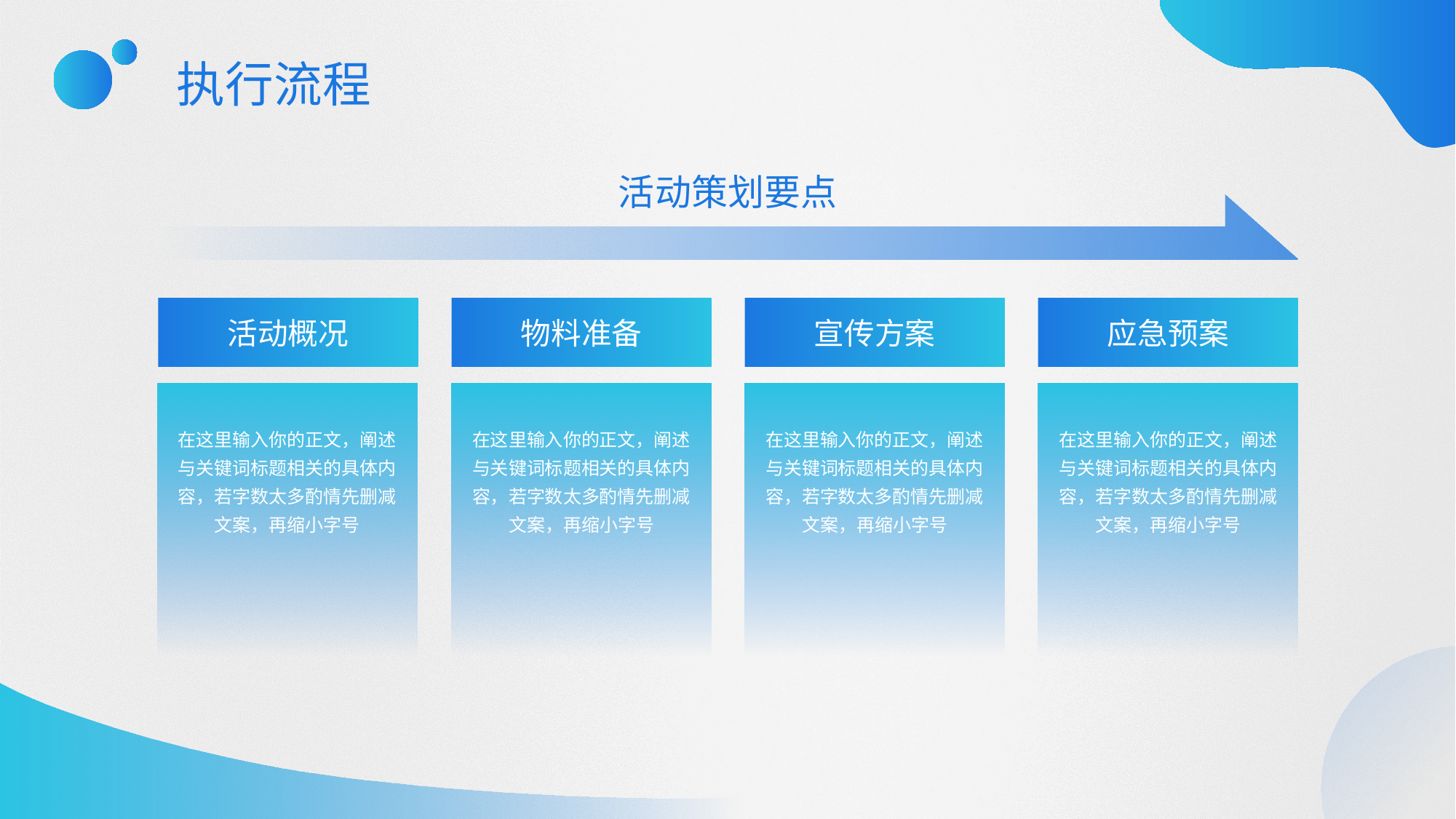

执行流程
活动策划要点

活动概况
物料准备
宣传方案
应急预案

在这里输入你的正文，阐述与关键词标题相关的具体内容，若字数太多酌情先删减文案，再缩小字号
在这里输入你的正文，阐述与关键词标题相关的具体内容，若字数太多酌情先删减文案，再缩小字号
在这里输入你的正文，阐述与关键词标题相关的具体内容，若字数太多酌情先删减文案，再缩小字号
在这里输入你的正文，阐述与关键词标题相关的具体内容，若字数太多酌情先删减文案，再缩小字号